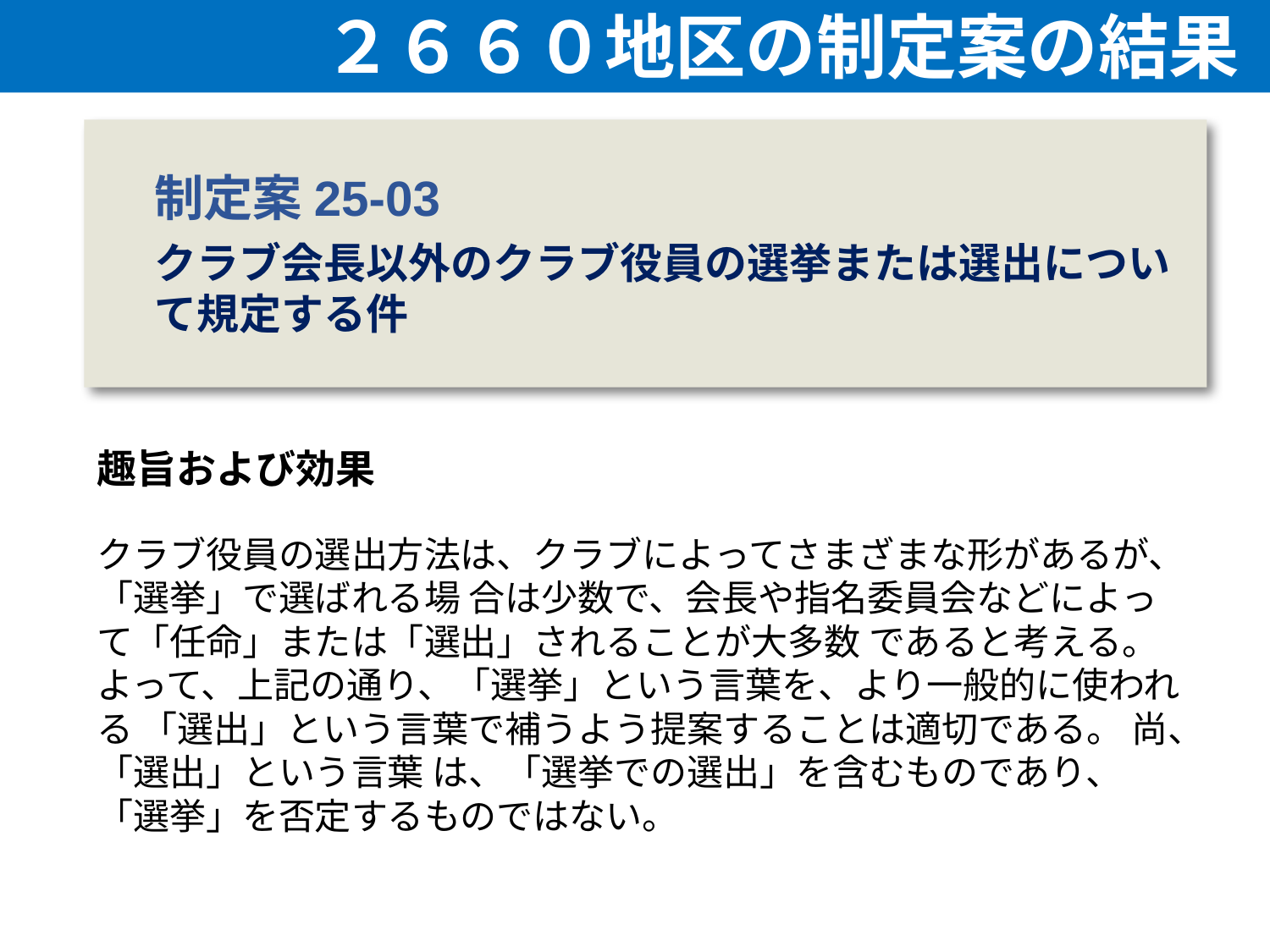

２６６０地区の制定案の結果

制定案25-03
クラブ会長以外のクラブ役員の選挙または選出について規定する件
趣旨および効果

クラブ役員の選出方法は、クラブによってさまざまな形があるが、「選挙」で選ばれる場 合は少数で、会長や指名委員会などによって「任命」または「選出」されることが大多数 であると考える。よって、上記の通り、「選挙」という言葉を、より一般的に使われる 「選出」という言葉で補うよう提案することは適切である。 尚、「選出」という言葉 は、「選挙での選出」を含むものであり、「選挙」を否定するものではない。
11